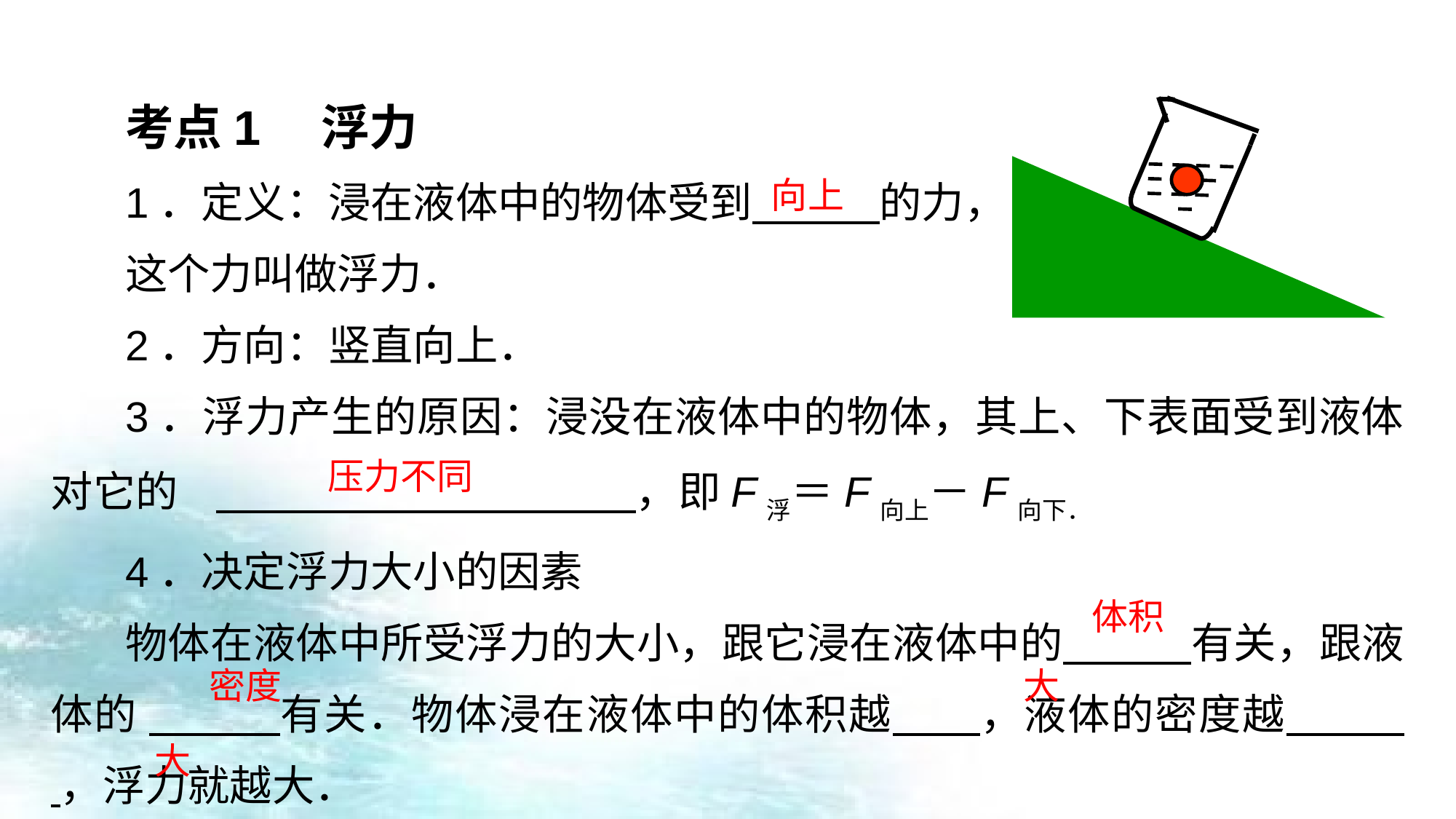

考点1　浮力
1．定义：浸在液体中的物体受到　　　的力，
这个力叫做浮力．
2．方向：竖直向上．
3．浮力产生的原因：浸没在液体中的物体，其上、下表面受到液体对它的    　　　　　                      ，即F浮＝F向上－F向下．
4．决定浮力大小的因素
物体在液体中所受浮力的大小，跟它浸在液体中的　　　有关，跟液体的 　　　有关．物体浸在液体中的体积越　　，液体的密度越　         ，浮力就越大．

向上
压力不同
体积
密度
大
大